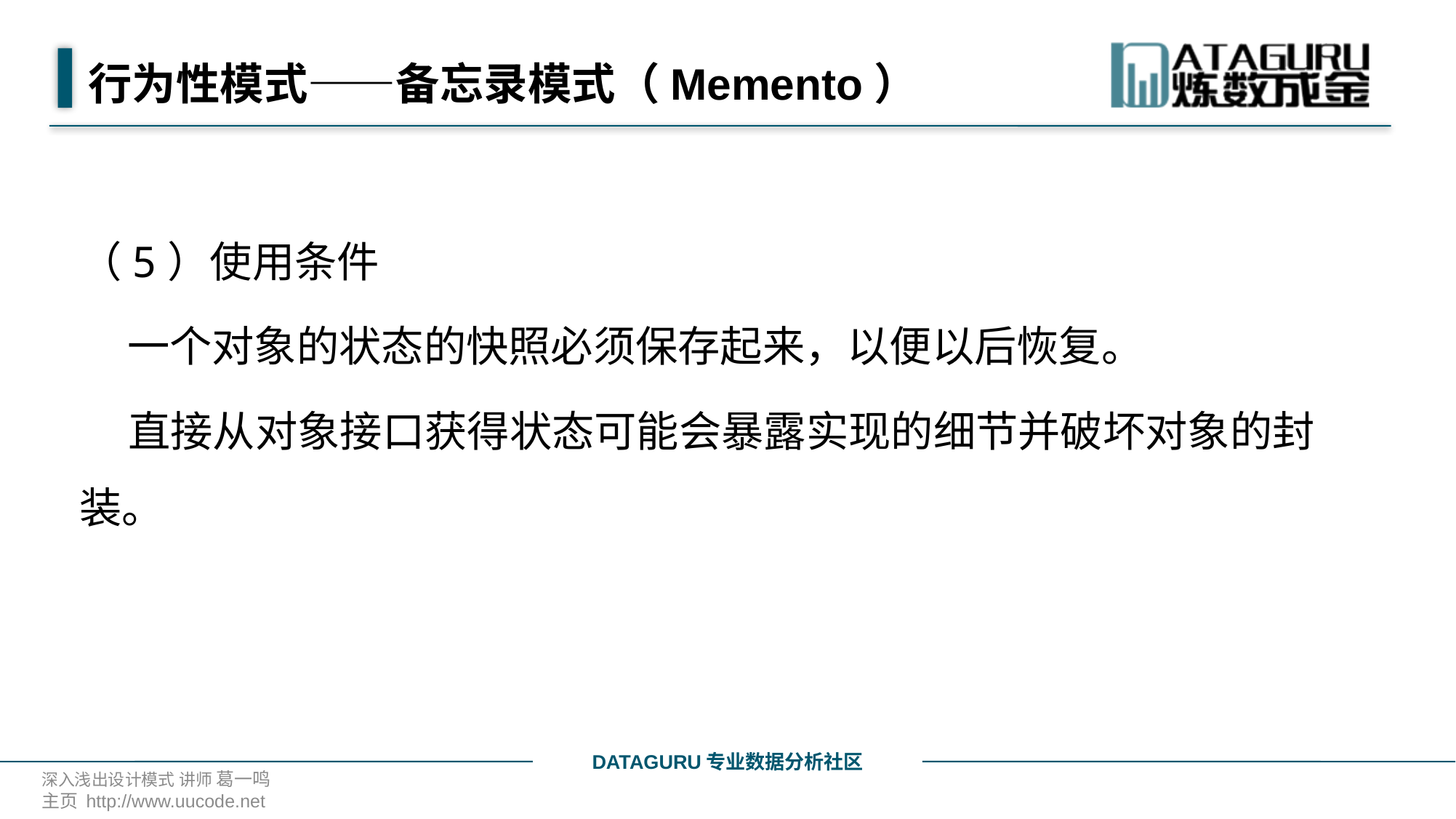

# 行为性模式——备忘录模式（Memento）
（5）使用条件
    一个对象的状态的快照必须保存起来，以便以后恢复。
    直接从对象接口获得状态可能会暴露实现的细节并破坏对象的封装。